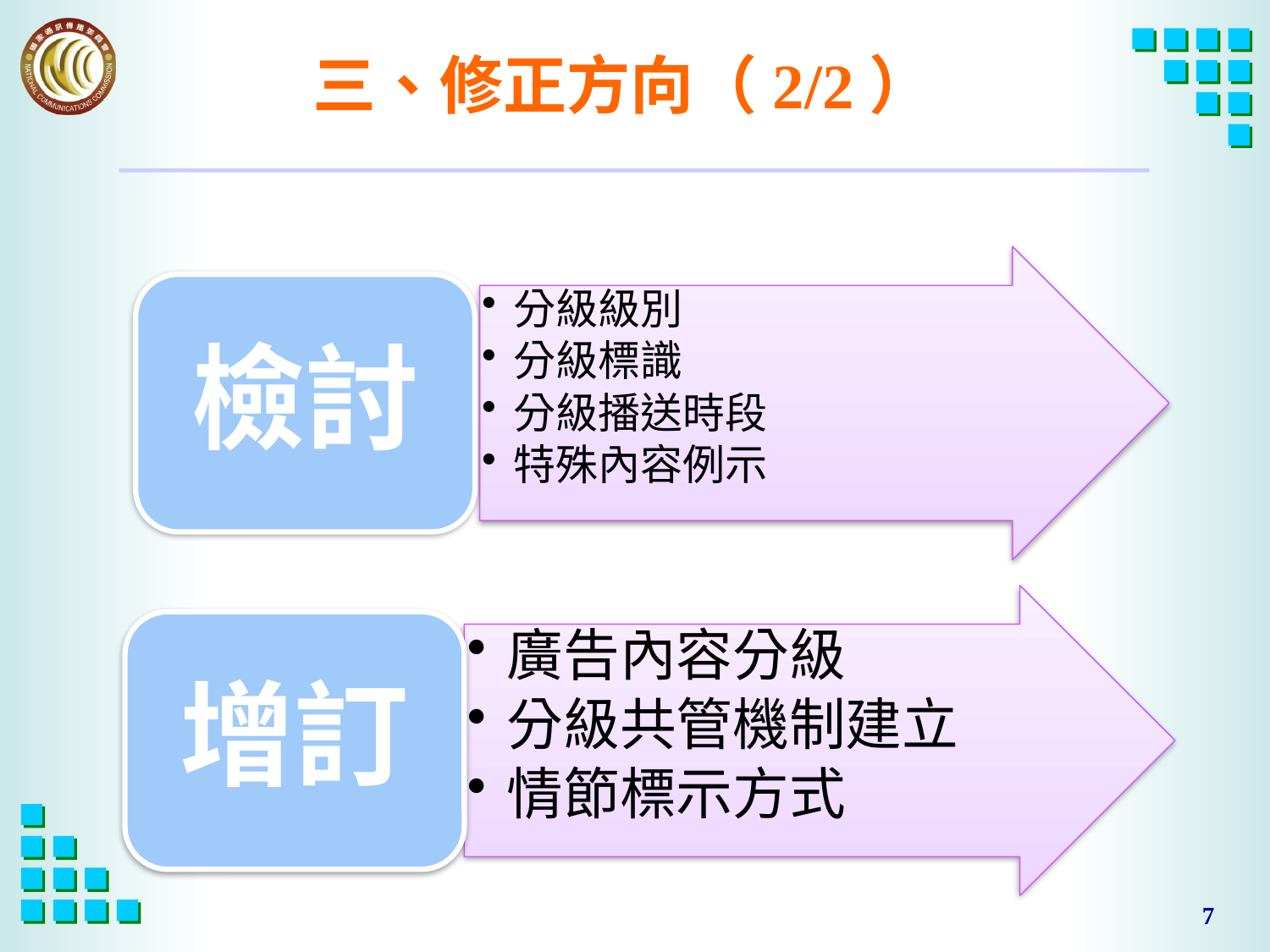

# 三、修正方向（2/2）
分級級別
分級標識
分級播送時段
特殊內容例示
檢討
廣告內容分級
分級共管機制建立
情節標示方式
增訂